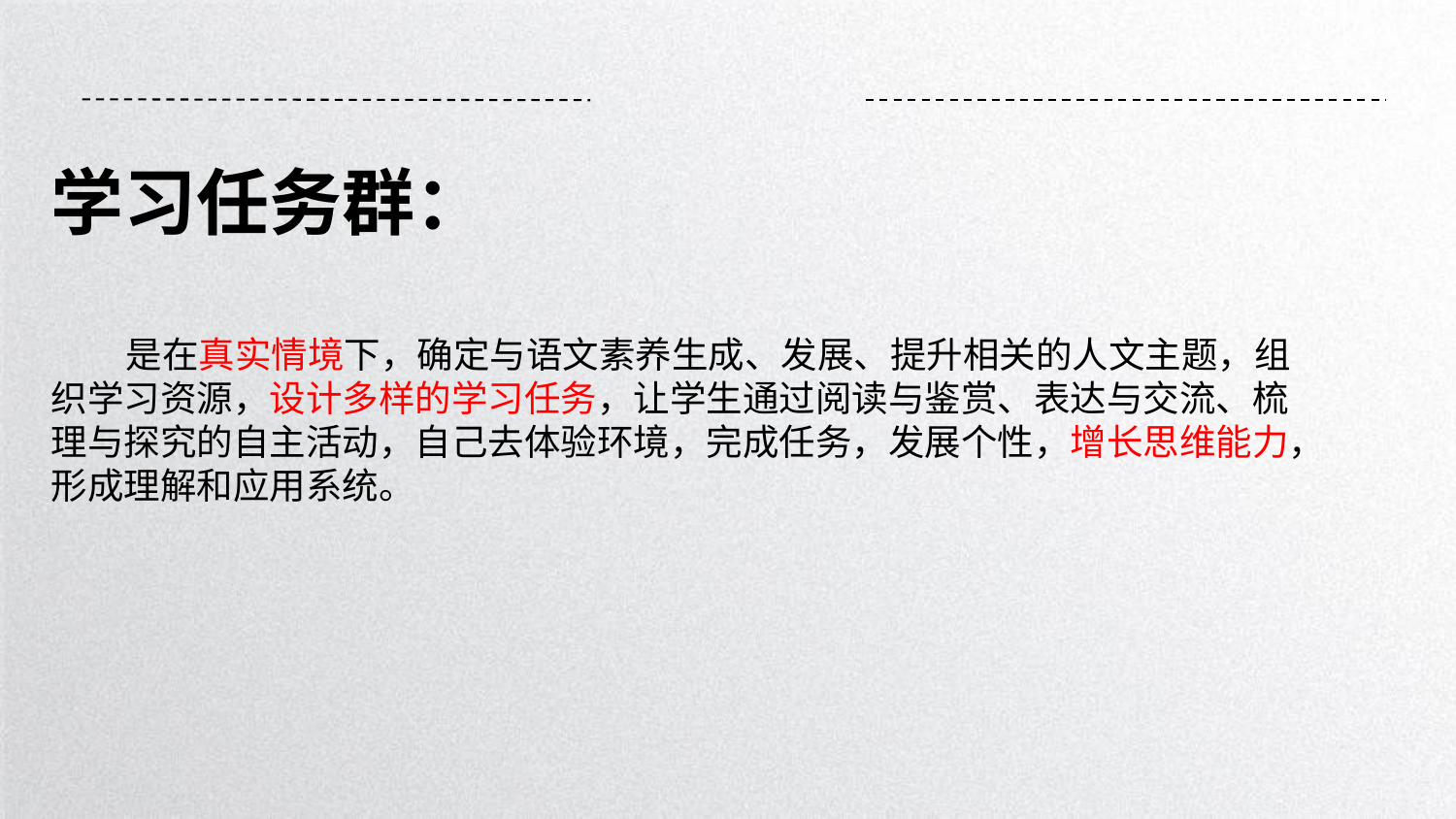

学习任务群：

        是在真实情境下，确定与语文素养生成、发展、提升相关的人文主题，组织学习资源，设计多样的学习任务，让学生通过阅读与鉴赏、表达与交流、梳理与探究的自主活动，自己去体验环境，完成任务，发展个性，增长思维能力，形成理解和应用系统。